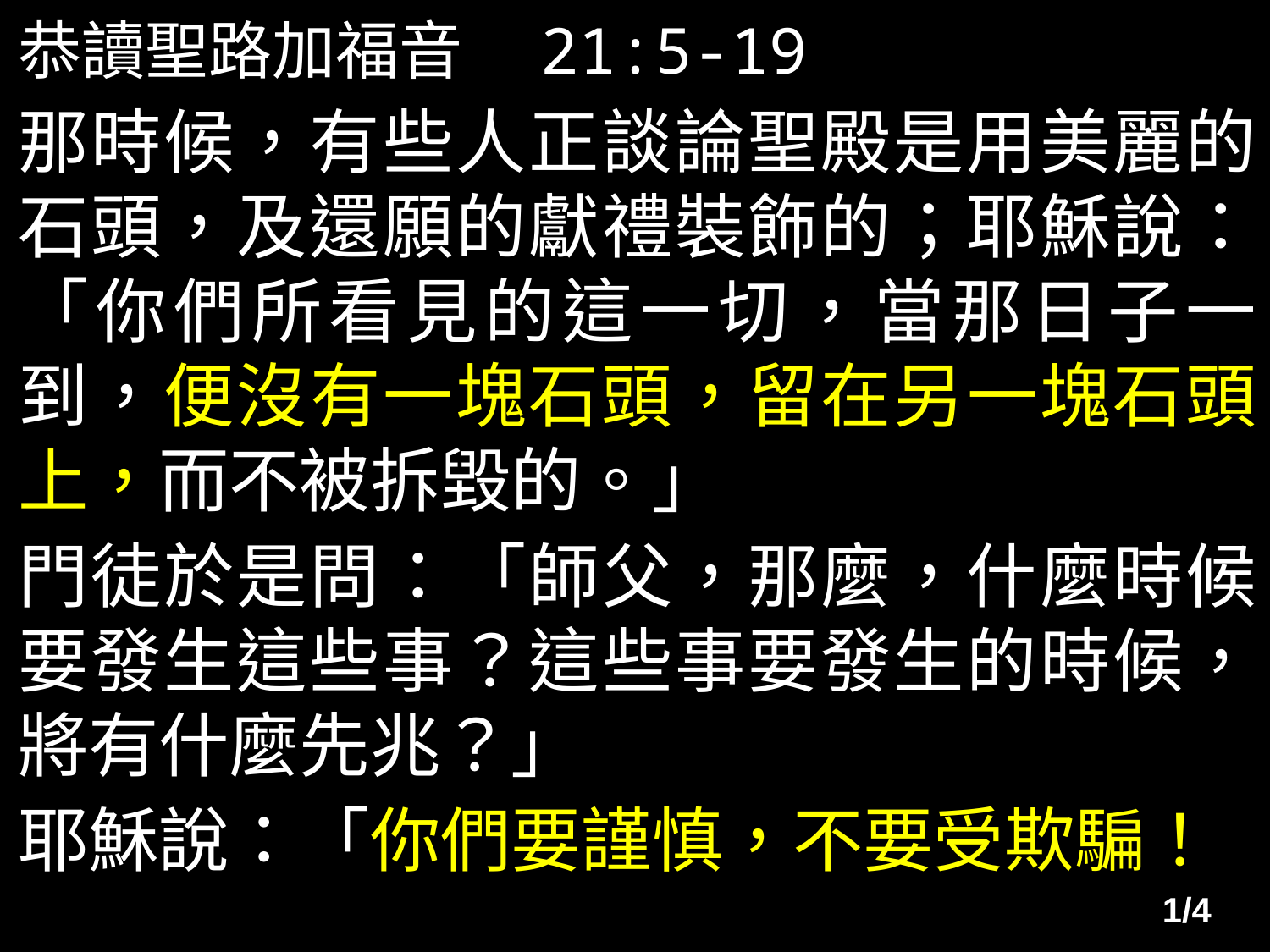

恭讀聖路加福音　21:5-19
那時候，有些人正談論聖殿是用美麗的石頭，及還願的獻禮裝飾的；耶穌說：「你們所看見的這一切，當那日子一到，便沒有一塊石頭，留在另一塊石頭上，而不被拆毀的。」
門徒於是問：「師父，那麼，什麼時候要發生這些事？這些事要發生的時候，將有什麼先兆？」
耶穌說：「你們要謹慎，不要受欺騙！
1/4